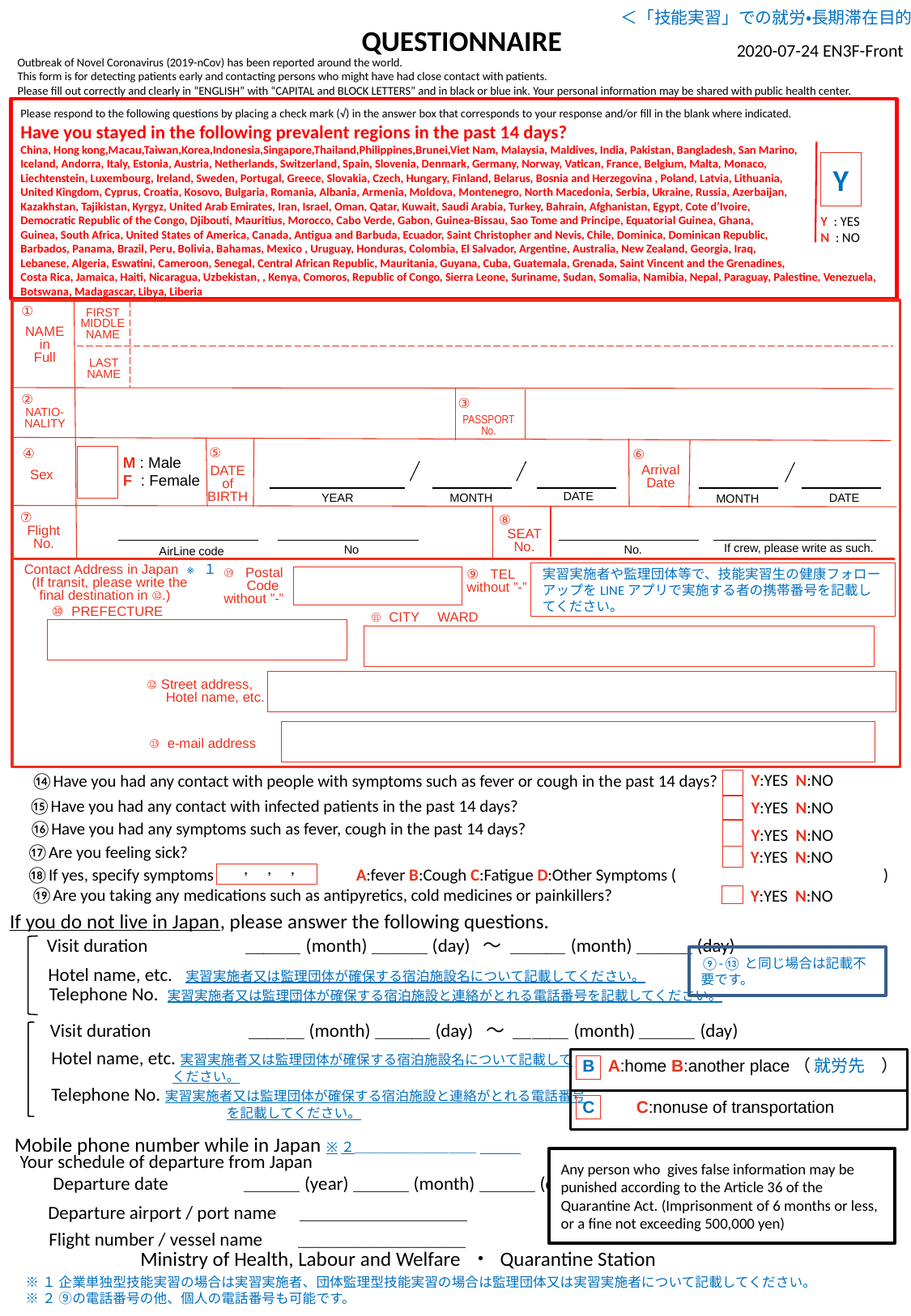

＜「技能実習」での就労・長期滞在目的用＞
QUESTIONNAIRE

2020-07-24 EN3F-Front
Outbreak of Novel Coronavirus (2019-nCov) has been reported around the world.
This form is for detecting patients early and contacting persons who might have had close contact with patients.
Please fill out correctly and clearly in “ENGLISH” with “CAPITAL and BLOCK LETTERS” and in black or blue ink. Your personal information may be shared with public health center.

Please respond to the following questions by placing a check mark (√) in the answer box that corresponds to your response and/or fill in the blank where indicated.
Have you stayed in the following prevalent regions in the past 14 days?
China, Hong kong,Macau,Taiwan,Korea,Indonesia,Singapore,Thailand,Philippines,Brunei,Viet Nam, Malaysia, Maldives, India, Pakistan, Bangladesh, San Marino,
Iceland, Andorra, Italy, Estonia, Austria, Netherlands, Switzerland, Spain, Slovenia, Denmark, Germany, Norway, Vatican, France, Belgium, Malta, Monaco,
Liechtenstein, Luxembourg, Ireland, Sweden, Portugal, Greece, Slovakia, Czech, Hungary, Finland, Belarus, Bosnia and Herzegovina , Poland, Latvia, Lithuania,
United Kingdom, Cyprus, Croatia, Kosovo, Bulgaria, Romania, Albania, Armenia, Moldova, Montenegro, North Macedonia, Serbia, Ukraine, Russia, Azerbaijan,
Kazakhstan, Tajikistan, Kyrgyz, United Arab Emirates, Iran, Israel, Oman, Qatar, Kuwait, Saudi Arabia, Turkey, Bahrain, Afghanistan, Egypt, Cote d’Ivoire,
Democratic Republic of the Congo, Djibouti, Mauritius, Morocco, Cabo Verde, Gabon, Guinea-Bissau, Sao Tome and Principe, Equatorial Guinea, Ghana,
Guinea, South Africa, United States of America, Canada, Antigua and Barbuda, Ecuador, Saint Christopher and Nevis, Chile, Dominica, Dominican Republic,
Barbados, Panama, Brazil, Peru, Bolivia, Bahamas, Mexico , Uruguay, Honduras, Colombia, El Salvador, Argentine, Australia, New Zealand, Georgia, Iraq,
Lebanese, Algeria, Eswatini, Cameroon, Senegal, Central African Republic, Mauritania, Guyana, Cuba, Guatemala, Grenada, Saint Vincent and the Grenadines,
Costa Rica, Jamaica, Haiti, Nicaragua, Uzbekistan, , Kenya, Comoros, Republic of Congo, Sierra Leone, Suriname, Sudan, Somalia, Namibia, Nepal, Paraguay, Palestine, Venezuela,
Botswana, Madagascar, Libya, Liberia
英語（航空機用）
表面
Y
Y  : YES
N  : NO

①
FIRST
MIDDLE
NAME
NAME
in
Full
LAST
NAME
②
③
NATIO-
NALITY
PASSPORT
No.

⑤
④
⑥
M : Male
F  : Female
Arrival
Date
DATE
of
BIRTH
Sex
DATE
YEAR
DATE
MONTH
MONTH
⑦
⑧
Flight
No.
SEAT
No.
If crew, please write as such.
No
No.
AirLine code
実習実施者や監理団体等で、技能実習生の健康フォローアップをLINEアプリで実施する者の携帯番号を記載してください。
Contact Address in Japan  ※１
  (If transit, please write the
    final destination in ⑫.)

⑲   Postal
      Code
without ”-”
⑨   TEL
without ”-”
⑩  PREFECTURE
WARD
⑪  CITY

⑫ Street address,
     Hotel name, etc.

⑬  e-mail address
Y:YES  N:NO

⑭Have you had any contact with people with symptoms such as fever or cough in the past 14 days?
⑮Have you had any contact with infected patients in the past 14 days?

Y:YES  N:NO
⑯Have you had any symptoms such as fever, cough in the past 14 days?

Y:YES  N:NO
⑰Are you feeling sick?

Y:YES  N:NO
,     ,     ,
⑱If yes, specify symptoms

A:fever B:Cough C:Fatigue D:Other Symptoms (                                                      )
⑲Are you taking any medications such as antipyretics, cold medicines or painkillers?
Y:YES  N:NO

   If you do not live in Japan, please answer the following questions.
　　Visit duration　　　　　＿＿＿(month)＿＿＿(day)  ～  ＿＿＿(month)＿＿＿(day)

　　Hotel name, etc.  実習実施者又は監理団体が確保する宿泊施設名について記載してください。
　　Telephone No. 実習実施者又は監理団体が確保する宿泊施設と連絡がとれる電話番号を記載してください。
　　Visit duration　　　　　＿＿＿(month)＿＿＿(day)  ～  ＿＿＿(month)＿＿＿(day)

　　Hotel name, etc.実習実施者又は監理団体が確保する宿泊施設名について記載して
　　　　　　　　　　　　ください。

　　Telephone No.実習実施者又は監理団体が確保する宿泊施設と連絡がとれる電話番号
　　　　　　　　　　　　　　　　を記載してください。
⑨-⑬と同じ場合は記載不要です。
B   A:home B:another place（ 就労先　）
C　　C:nonuse of transportation

Mobile phone number while in Japan ※２＿＿＿＿＿＿＿＿＿
Your schedule of departure from Japan
Any person who  gives false information may be punished according to the Article 36 of the Quarantine Act. (Imprisonment of 6 months or less, or a fine not exceeding 500,000 yen)
     　Departure date  　　      ＿＿＿(year)＿＿＿(month)＿＿＿(day)
　　Departure airport / port name　＿＿＿＿＿＿＿＿＿
　　 Flight number / vessel name 　  ＿＿＿＿＿＿＿＿＿
Ministry of Health, Labour and Welfare ・ Quarantine Station
※１ 企業単独型技能実習の場合は実習実施者、団体監理型技能実習の場合は監理団体又は実習実施者について記載してください。
※２ ⑨の電話番号の他、個人の電話番号も可能です。